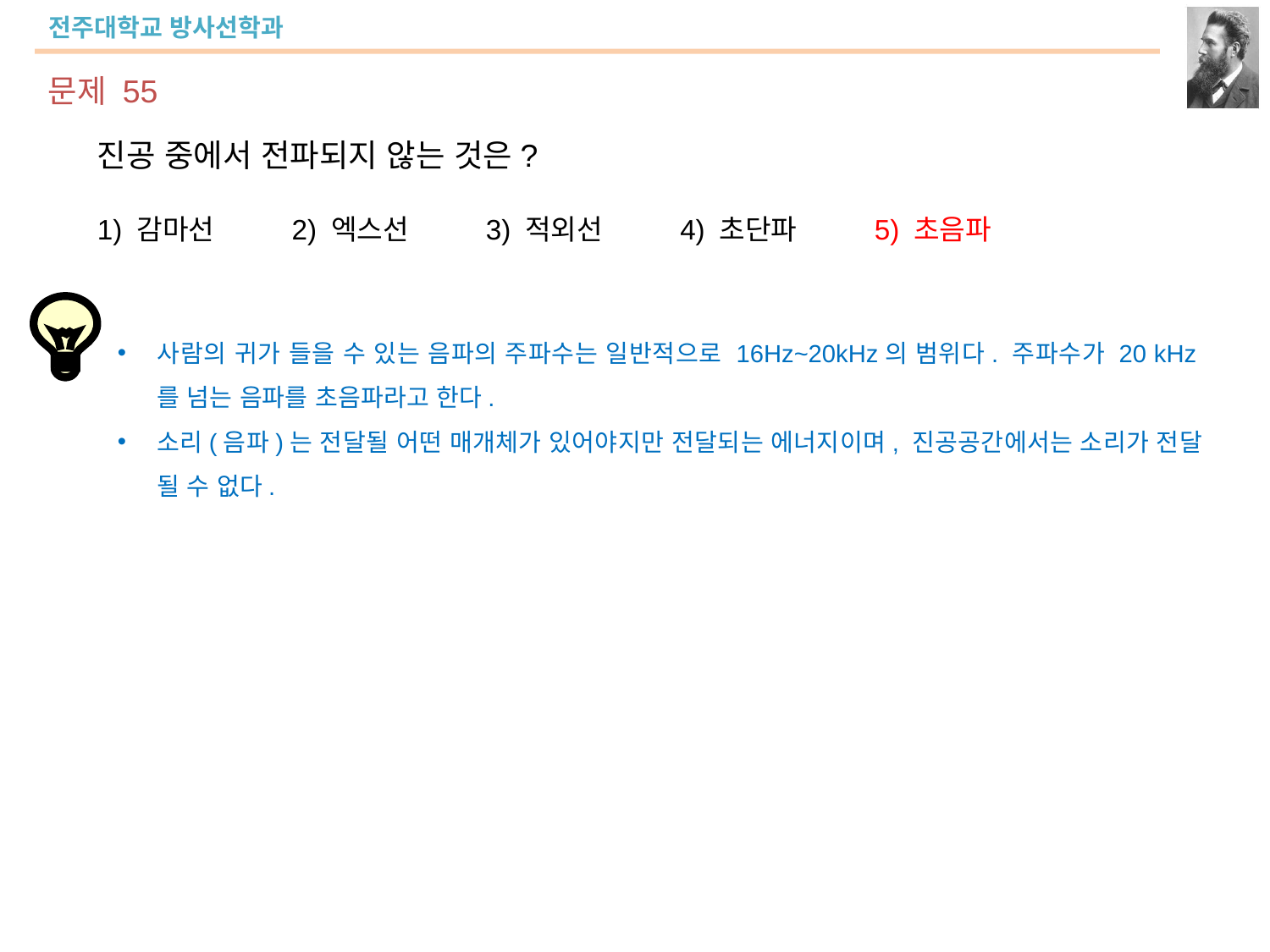

문제 55
진공 중에서 전파되지 않는 것은?

1) 감마선         2) 엑스선         3) 적외선         4) 초단파         5) 초음파

사람의 귀가 들을 수 있는 음파의 주파수는 일반적으로 16Hz~20kHz의 범위다. 주파수가 20 kHz를 넘는 음파를 초음파라고 한다.
소리(음파)는 전달될 어떤 매개체가 있어야지만 전달되는 에너지이며, 진공공간에서는 소리가 전달 될 수 없다.